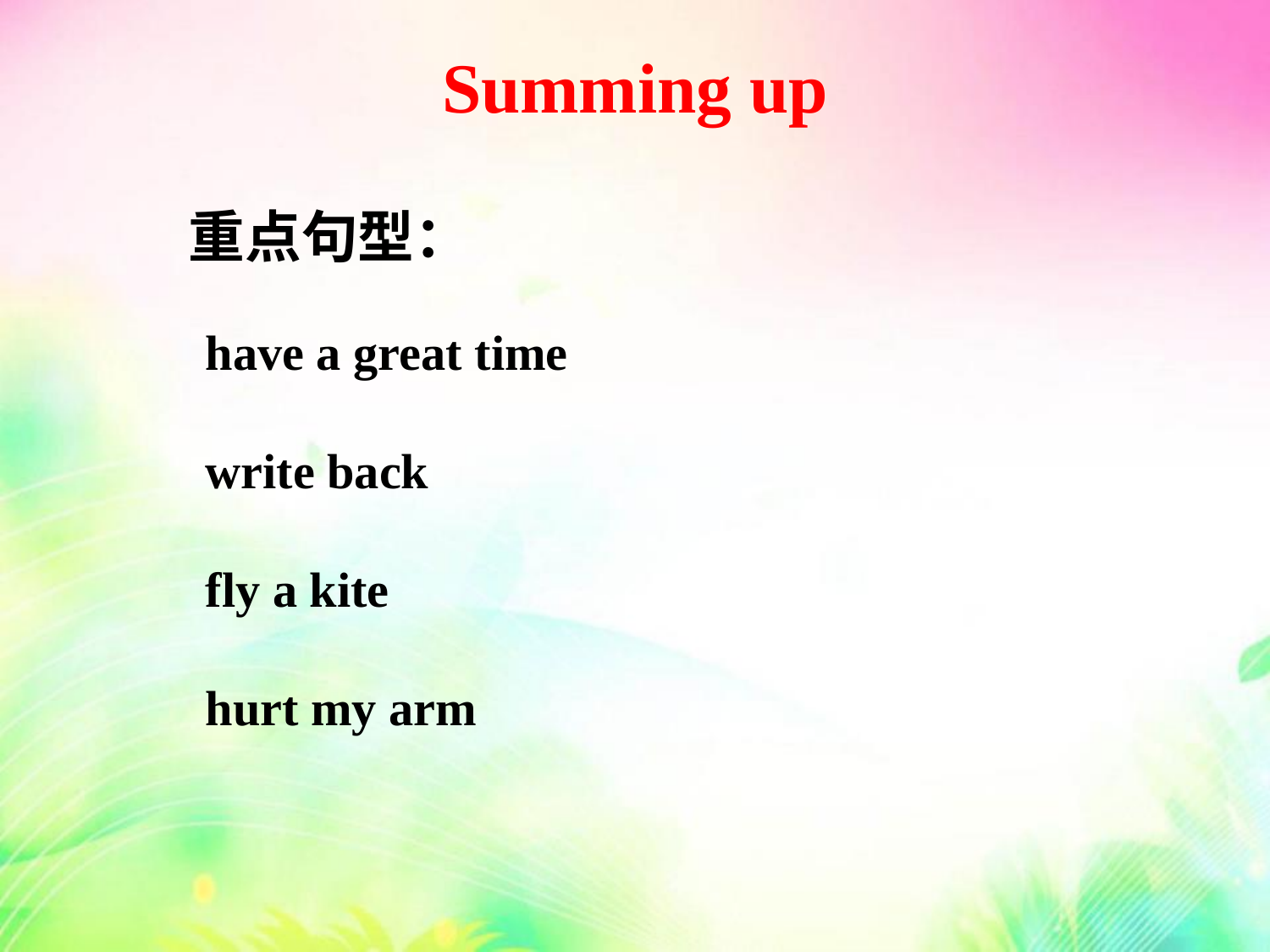

Summing up
重点句型：
have a great time

write back

fly a kite

hurt my arm